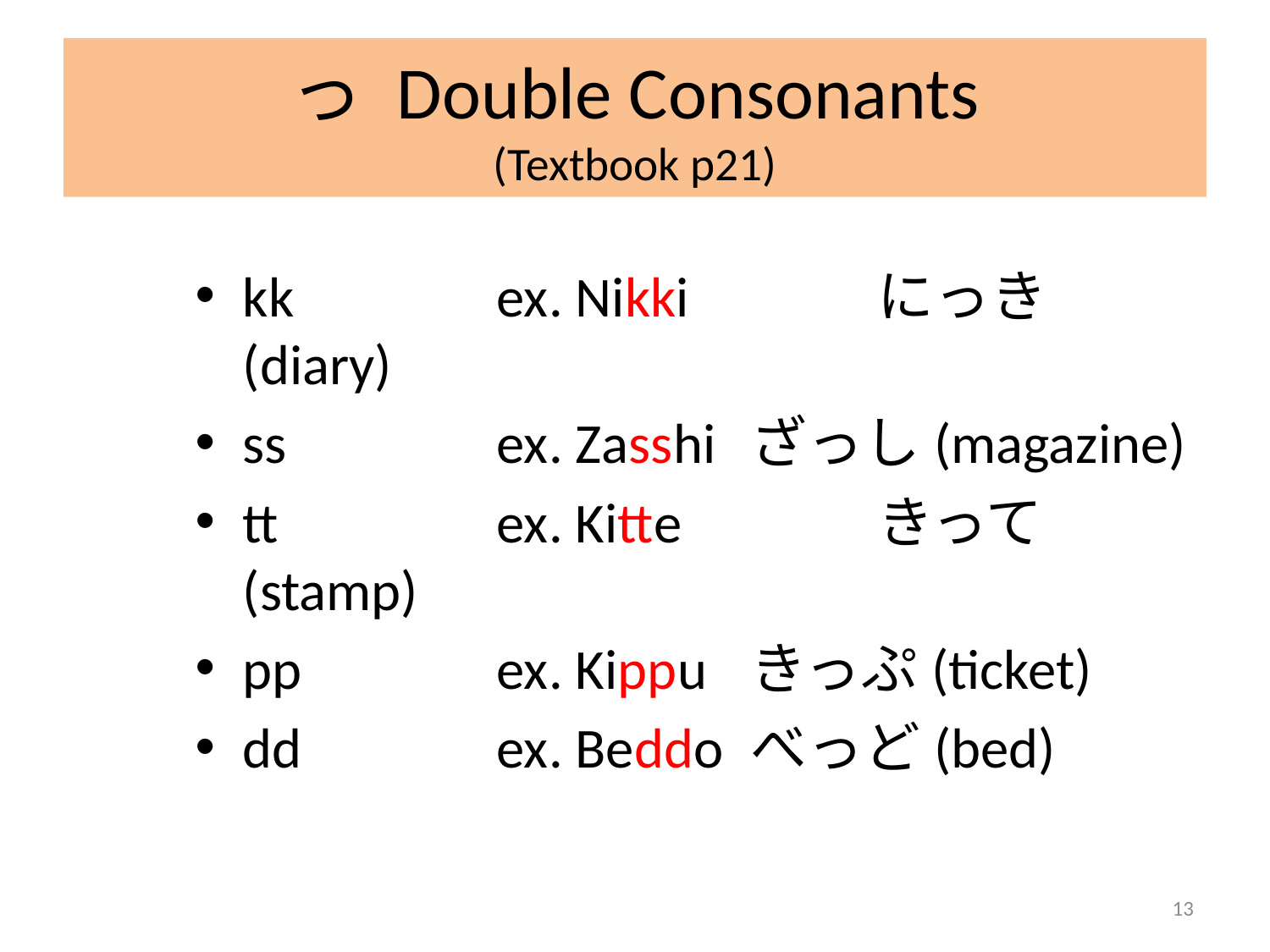

# っ Double Consonants (Textbook p21)
kk		ex. Nikki　	にっき(diary)
ss		ex. Zasshi 	ざっし(magazine)
tt		ex. Kitte		きって(stamp)
pp		ex. Kippu	きっぷ(ticket)
dd		ex. Beddo 	べっど(bed)

13